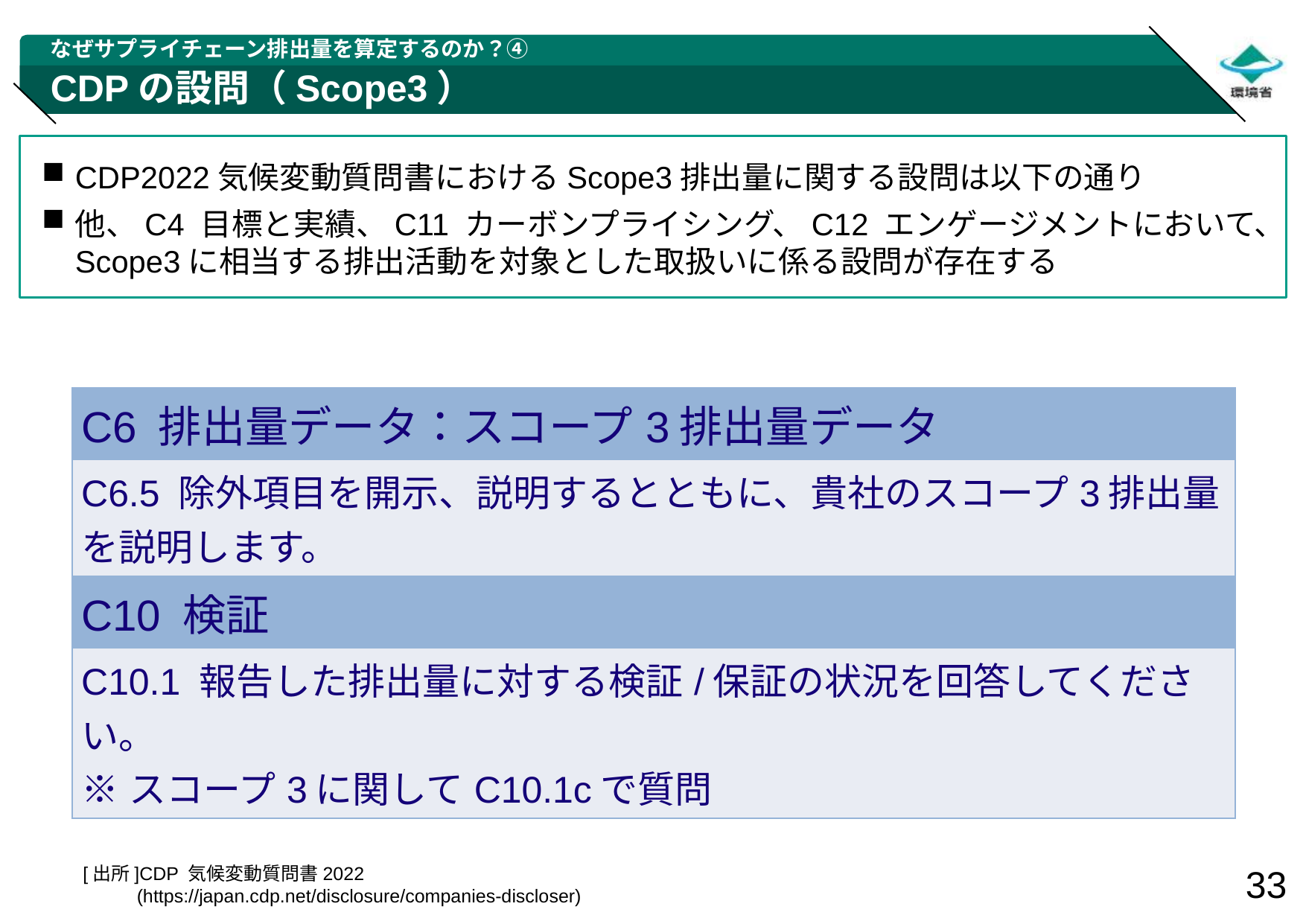

なぜサプライチェーン排出量を算定するのか？④
# CDPの設問（Scope3）
CDP2022気候変動質問書におけるScope3排出量に関する設問は以下の通り
他、C4 目標と実績、C11 カーボンプライシング、C12 エンゲージメントにおいて、Scope3に相当する排出活動を対象とした取扱いに係る設問が存在する
| C6 排出量データ：スコープ3排出量データ |
| --- |
| C6.5 除外項目を開示、説明するとともに、貴社のスコープ3排出量を説明します。 |
| C10 検証 |
| C10.1 報告した排出量に対する検証/保証の状況を回答してください。 ※スコープ3に関してC10.1cで質問 |
[出所]CDP 気候変動質問書2022
(https://japan.cdp.net/disclosure/companies-discloser)